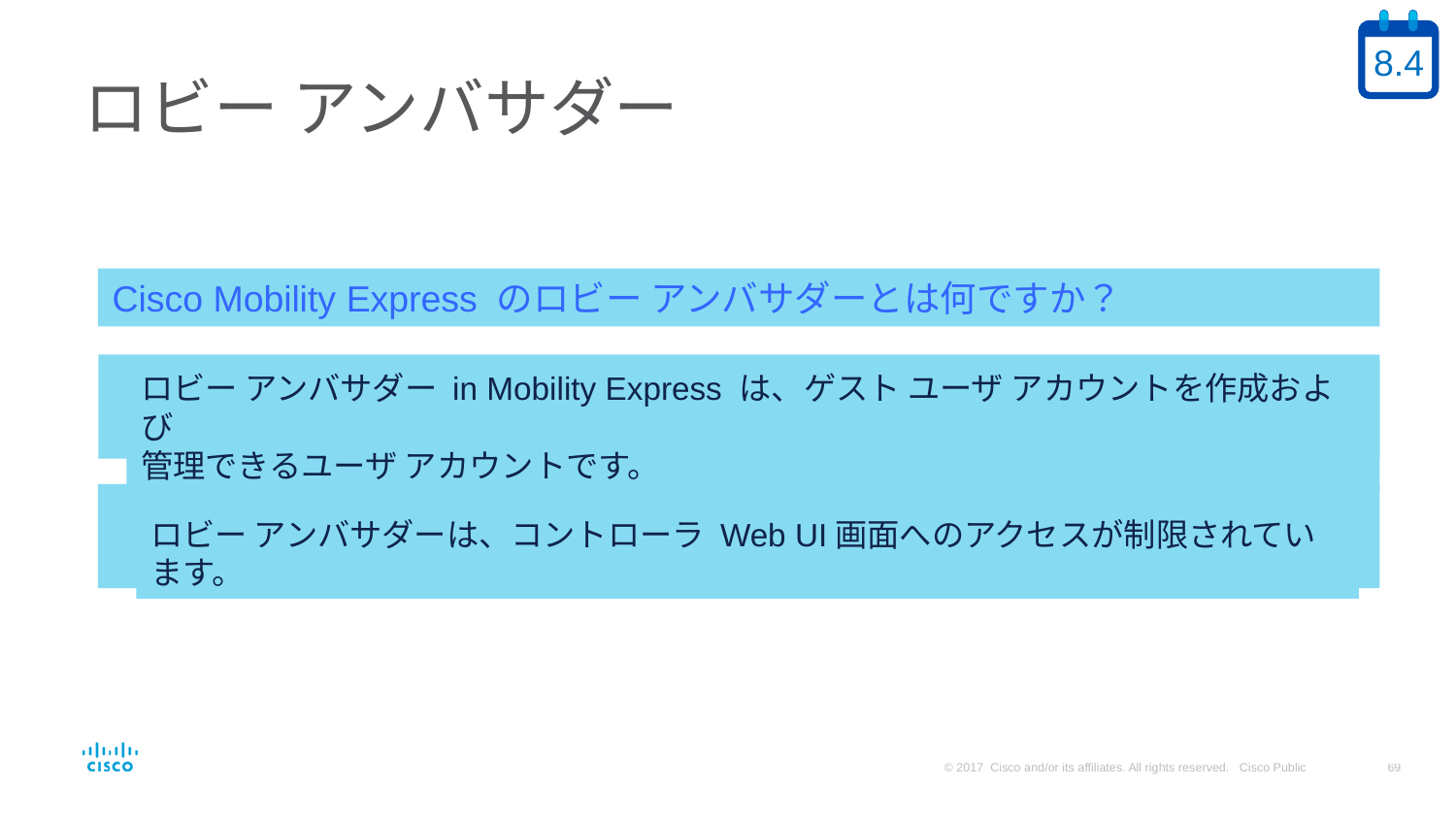

8.4
# ロビー アンバサダー
Cisco Mobility Express のロビー アンバサダーとは何ですか？
ロビー アンバサダー in Mobility Express は、ゲスト ユーザ アカウントを作成および
管理できるユーザ アカウントです。
ロビー アンバサダーは、コントローラ Web UI画面へのアクセスが制限されています。